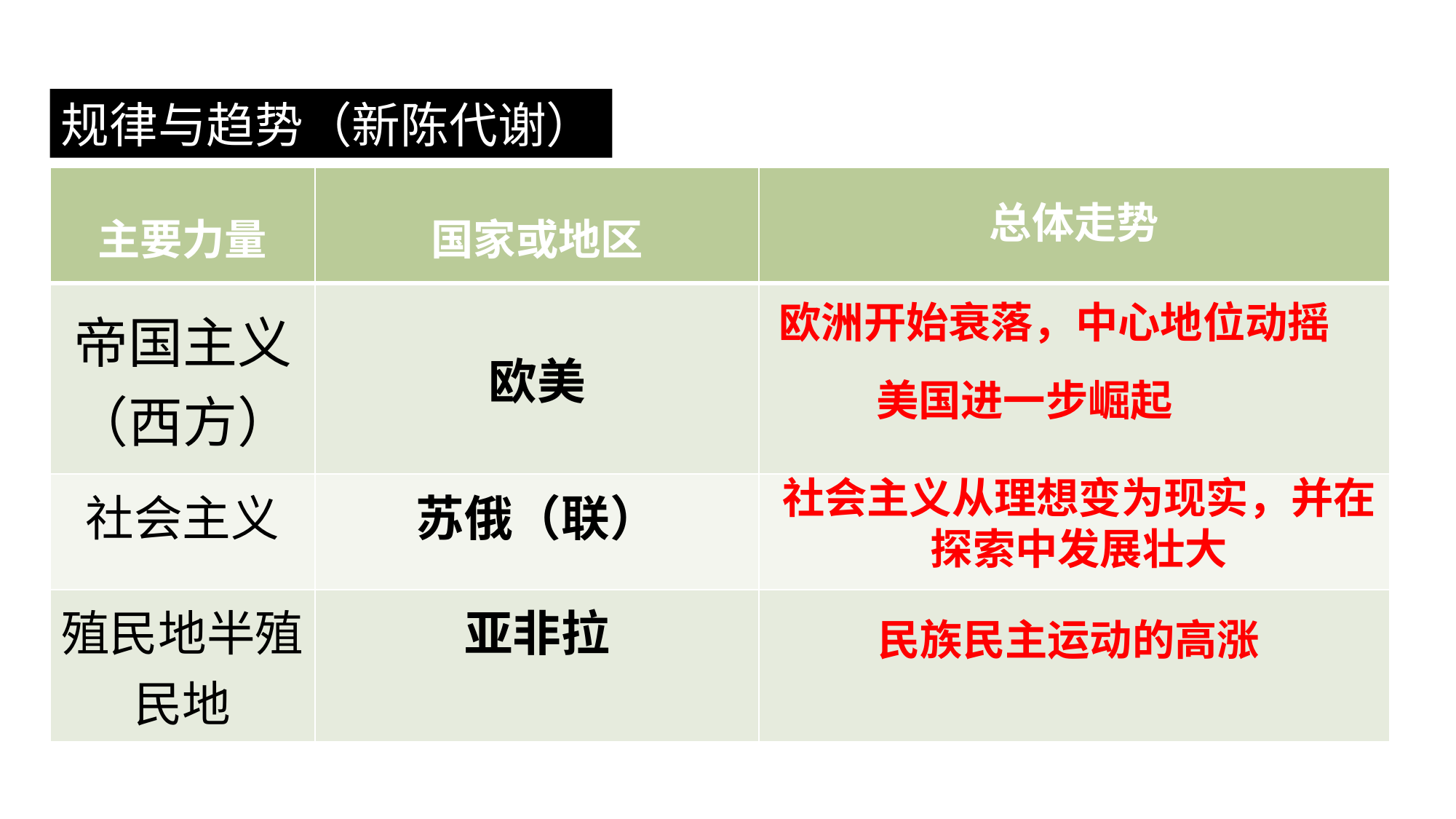

规律与趋势（新陈代谢）
| 主要力量 | 国家或地区 | 总体走势 |
| --- | --- | --- |
| 帝国主义（西方） | 欧美 |  |
| 社会主义 | 苏俄（联） |  |
| 殖民地半殖民地 | 亚非拉 |  |
欧洲开始衰落，中心地位动摇
美国进一步崛起
社会主义从理想变为现实，并在探索中发展壮大
民族民主运动的高涨